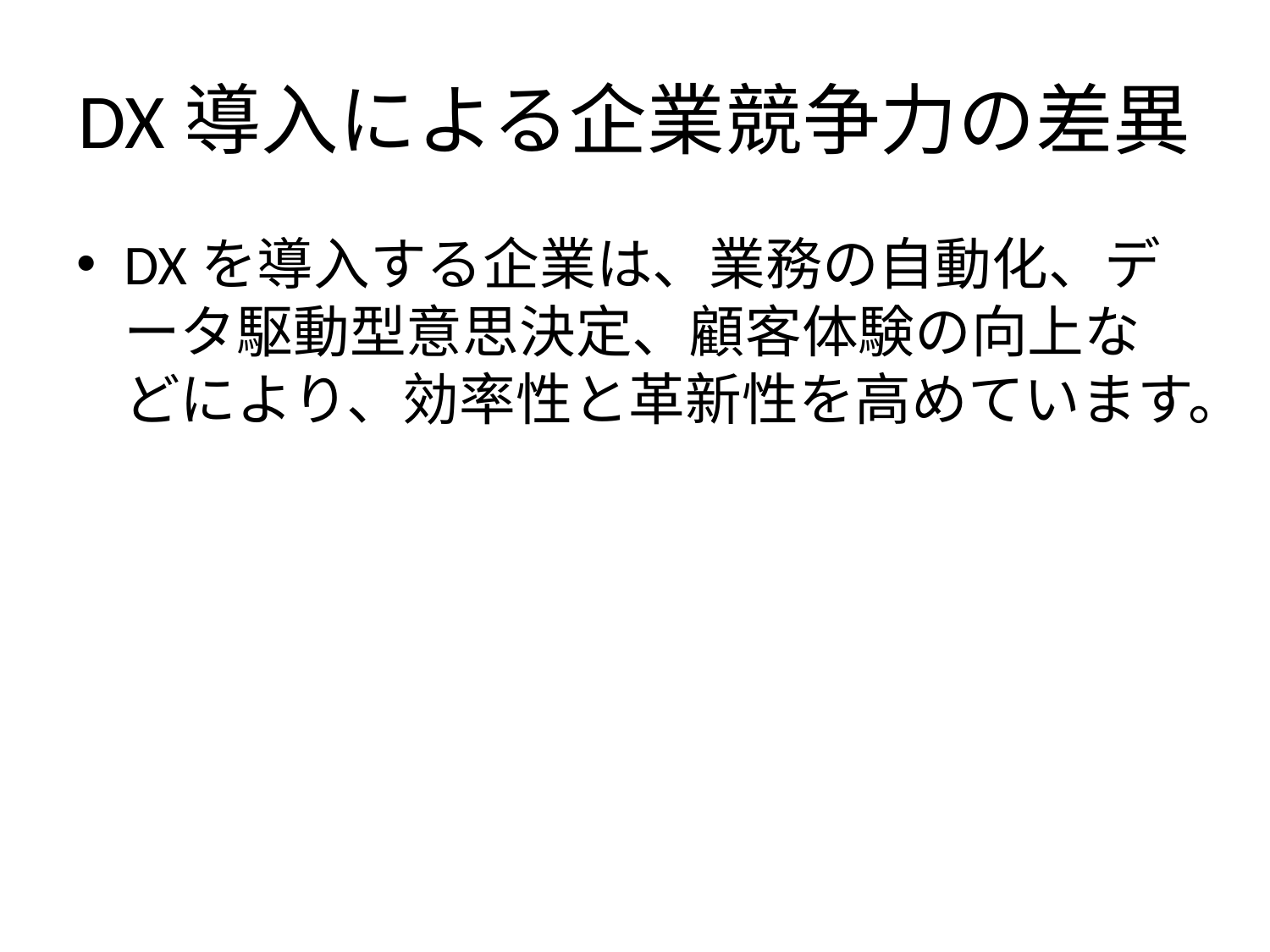

# DX導入による企業競争力の差異
DXを導入する企業は、業務の自動化、データ駆動型意思決定、顧客体験の向上などにより、効率性と革新性を高めています。